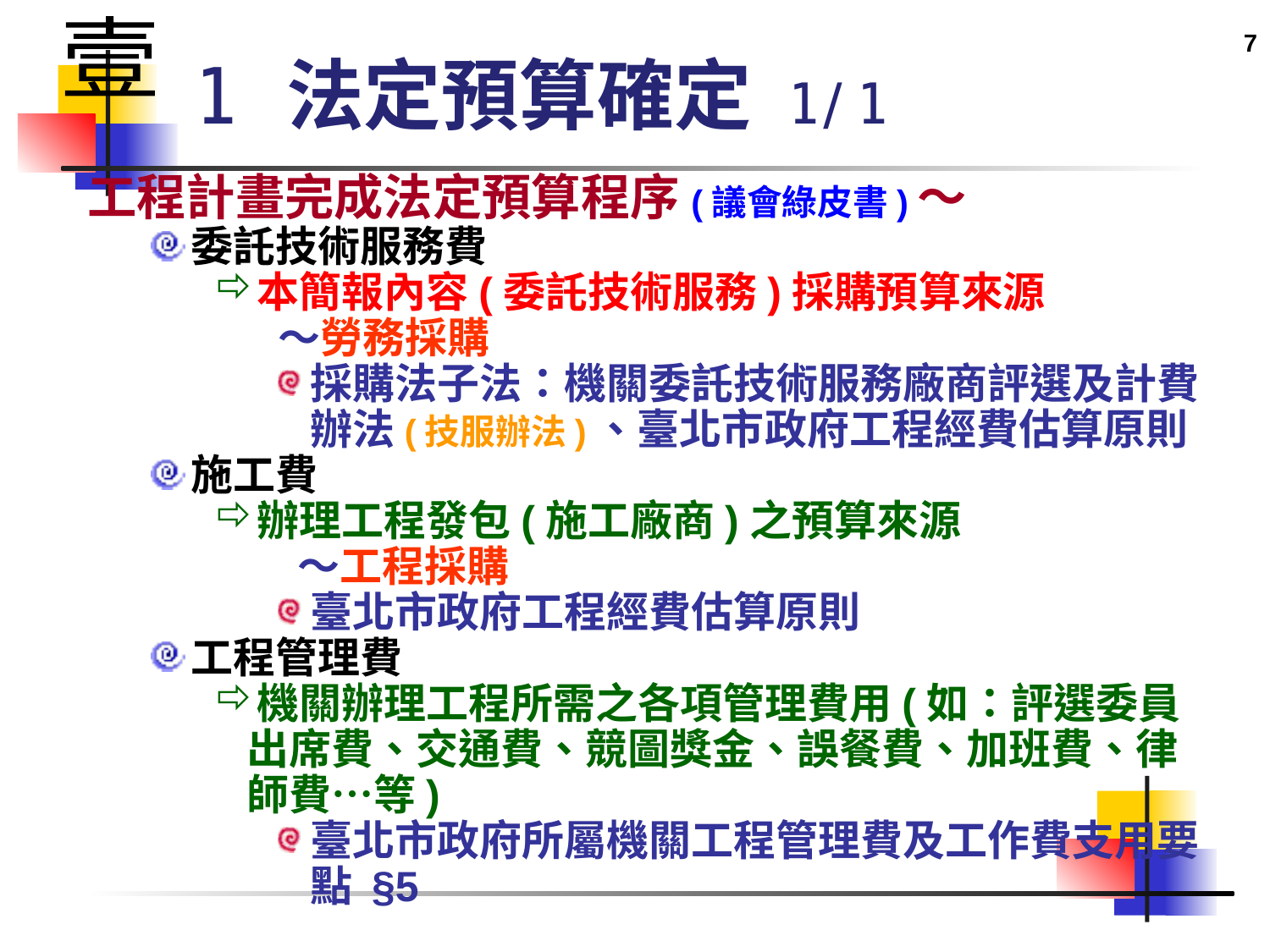

7
壹
# 1 法定預算確定 1/1
工程計畫完成法定預算程序(議會綠皮書)～
委託技術服務費
本簡報內容(委託技術服務)採購預算來源
～勞務採購
採購法子法：機關委託技術服務廠商評選及計費辦法(技服辦法)、臺北市政府工程經費估算原則
施工費
辦理工程發包(施工廠商)之預算來源
 ～工程採購
臺北市政府工程經費估算原則
工程管理費
機關辦理工程所需之各項管理費用(如：評選委員出席費、交通費、競圖獎金、誤餐費、加班費、律師費…等)
臺北市政府所屬機關工程管理費及工作費支用要點 §5